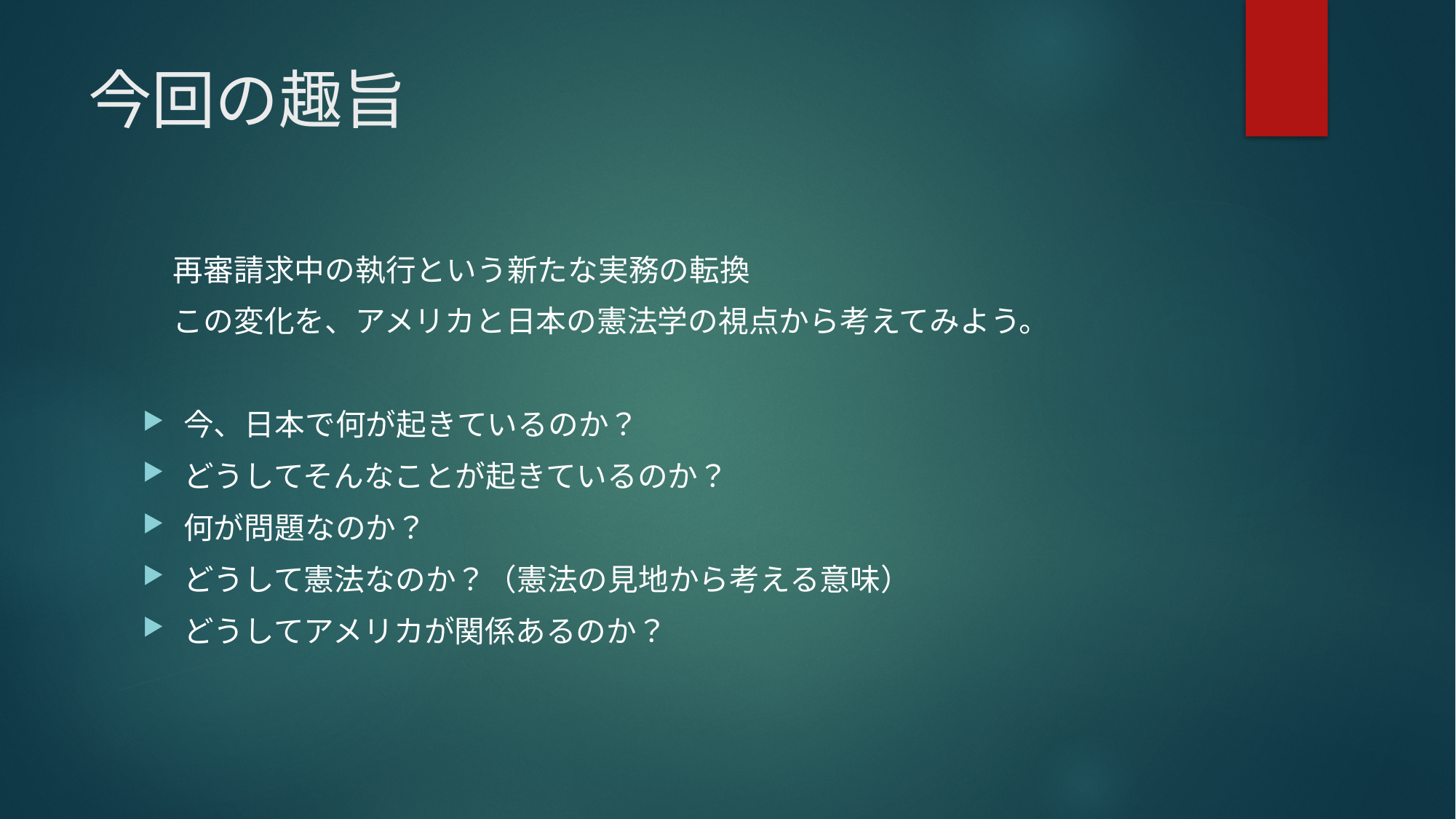

# 今回の趣旨
　再審請求中の執行という新たな実務の転換
　この変化を、アメリカと日本の憲法学の視点から考えてみよう。

今、日本で何が起きているのか？
どうしてそんなことが起きているのか？
何が問題なのか？
どうして憲法なのか？（憲法の見地から考える意味）
どうしてアメリカが関係あるのか？